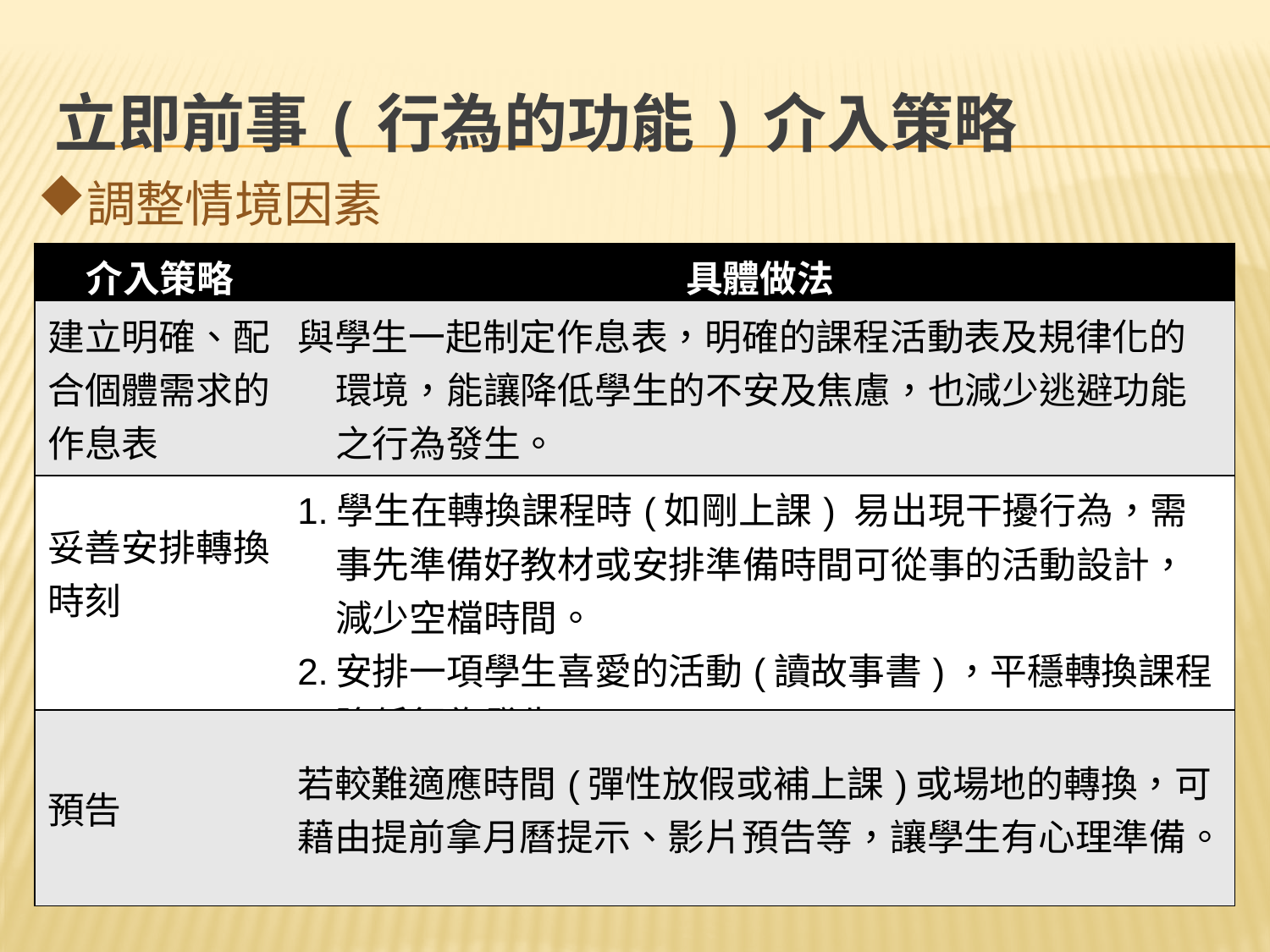

# 立即前事(行為的功能)介入策略
調整情境因素
| 介入策略 | 具體做法 |
| --- | --- |
| 建立明確、配合個體需求的作息表 | 與學生一起制定作息表，明確的課程活動表及規律化的環境，能讓降低學生的不安及焦慮，也減少逃避功能之行為發生。 |
| 妥善安排轉換時刻 | 1.學生在轉換課程時(如剛上課) 易出現干擾行為，需事先準備好教材或安排準備時間可從事的活動設計，減少空檔時間。 2. 安排一項學生喜愛的活動(讀故事書)，平穩轉換課程降低行為發生。 |
| 預告 | 若較難適應時間(彈性放假或補上課)或場地的轉換，可藉由提前拿月曆提示、影片預告等，讓學生有心理準備。 |